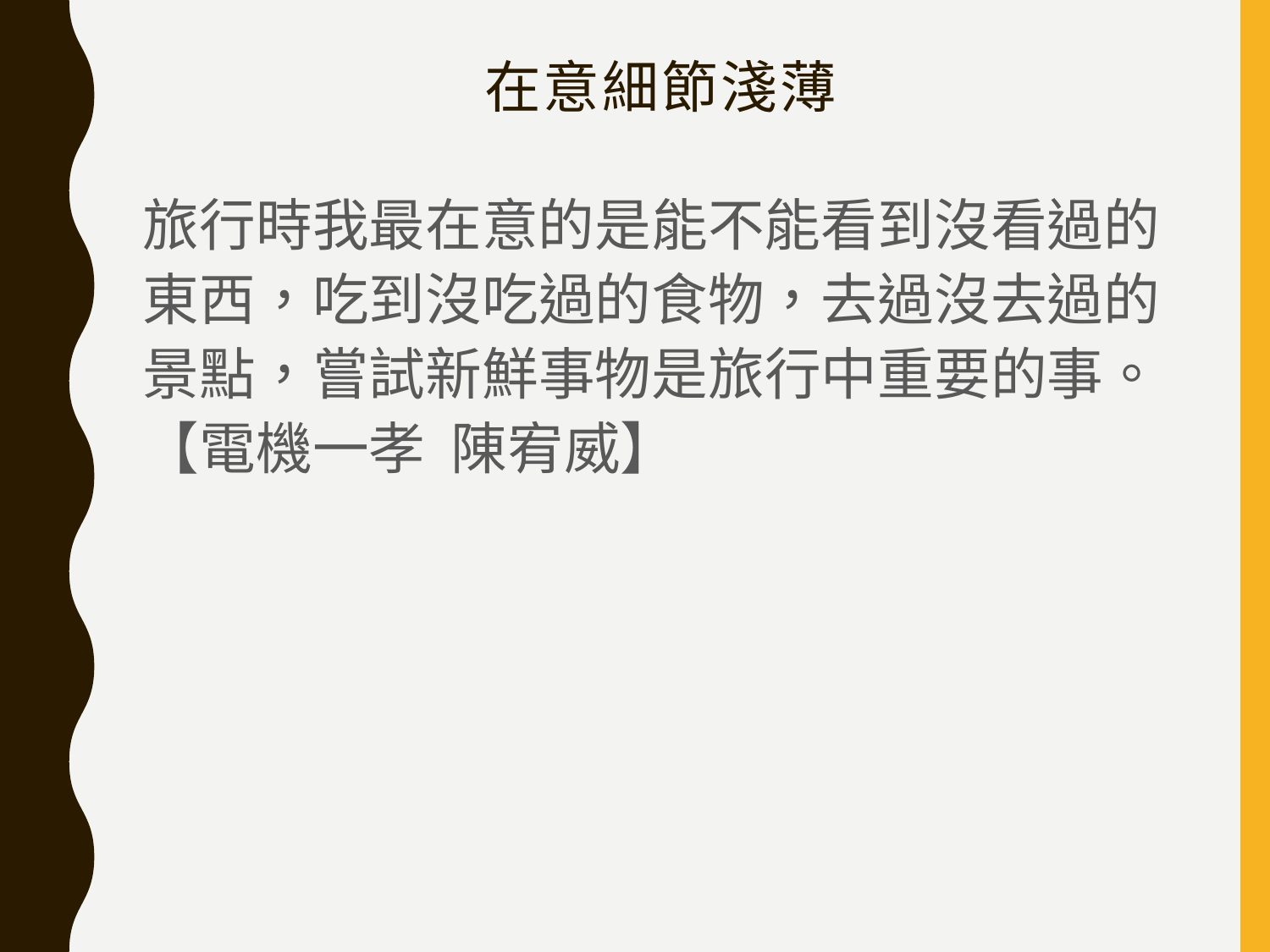

# 在意細節淺薄
旅行時我最在意的是能不能看到沒看過的東西，吃到沒吃過的食物，去過沒去過的景點，嘗試新鮮事物是旅行中重要的事。【電機一孝  陳宥威】